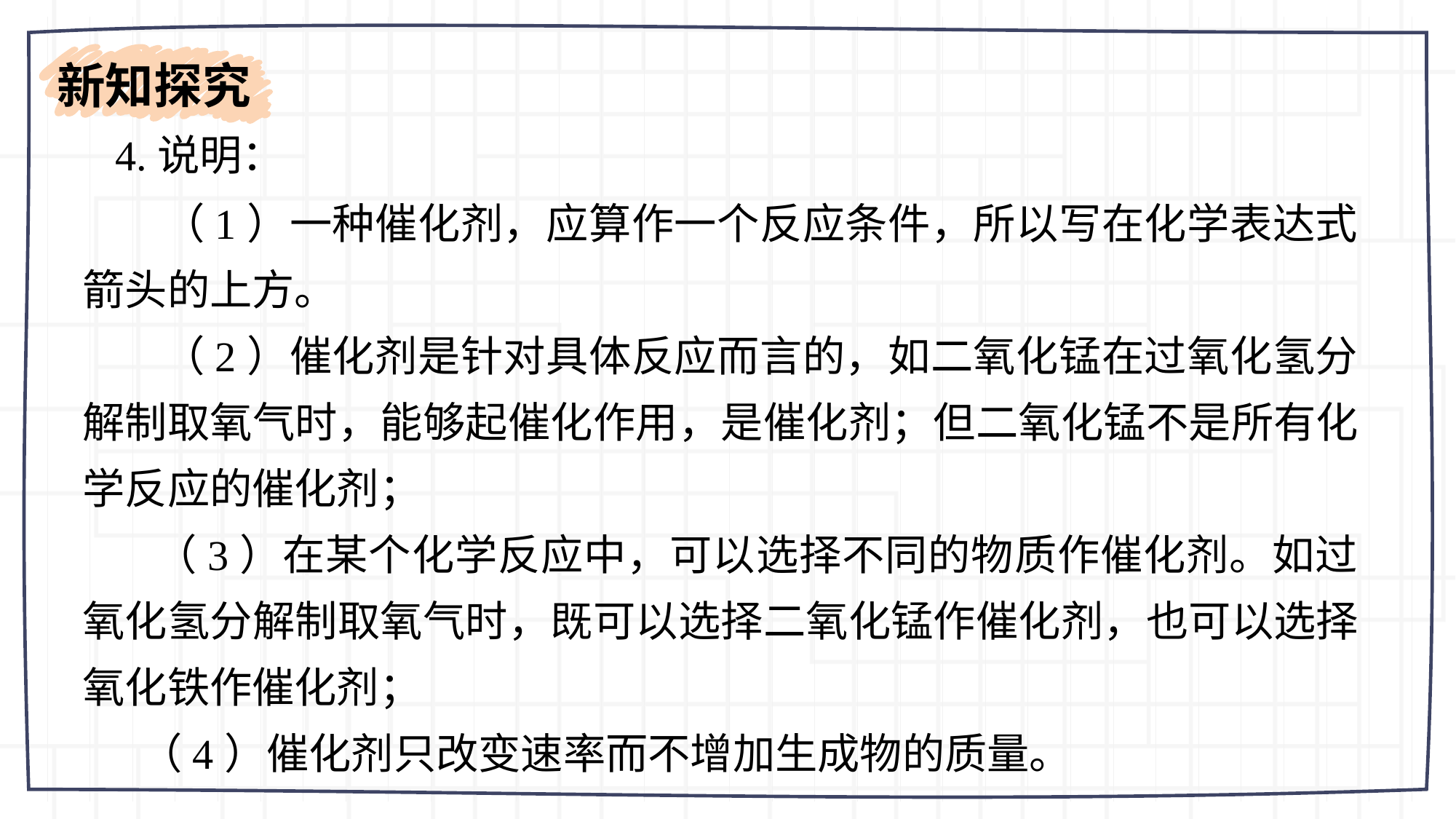

新知探究
  4.说明：
       （1）一种催化剂，应算作一个反应条件，所以写在化学表达式箭头的上方。
       （2）催化剂是针对具体反应而言的，如二氧化锰在过氧化氢分解制取氧气时，能够起催化作用，是催化剂；但二氧化锰不是所有化学反应的催化剂；
      （3）在某个化学反应中，可以选择不同的物质作催化剂。如过氧化氢分解制取氧气时，既可以选择二氧化锰作催化剂，也可以选择氧化铁作催化剂；
     （4）催化剂只改变速率而不增加生成物的质量。